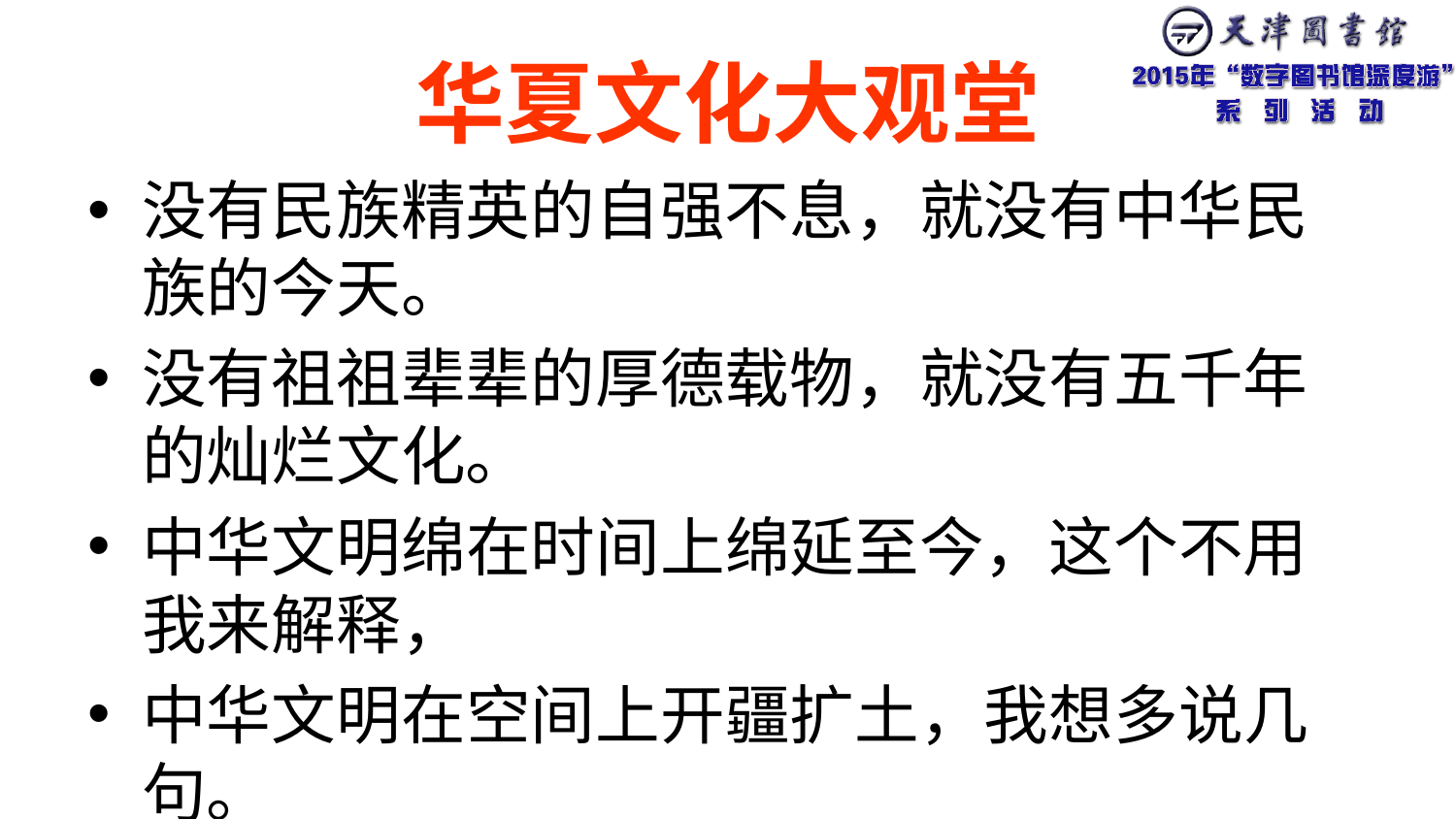

# 华夏文化大观堂
没有民族精英的自强不息，就没有中华民族的今天。
没有祖祖辈辈的厚德载物，就没有五千年的灿烂文化。
中华文明绵在时间上绵延至今，这个不用我来解释，
中华文明在空间上开疆扩土，我想多说几句。